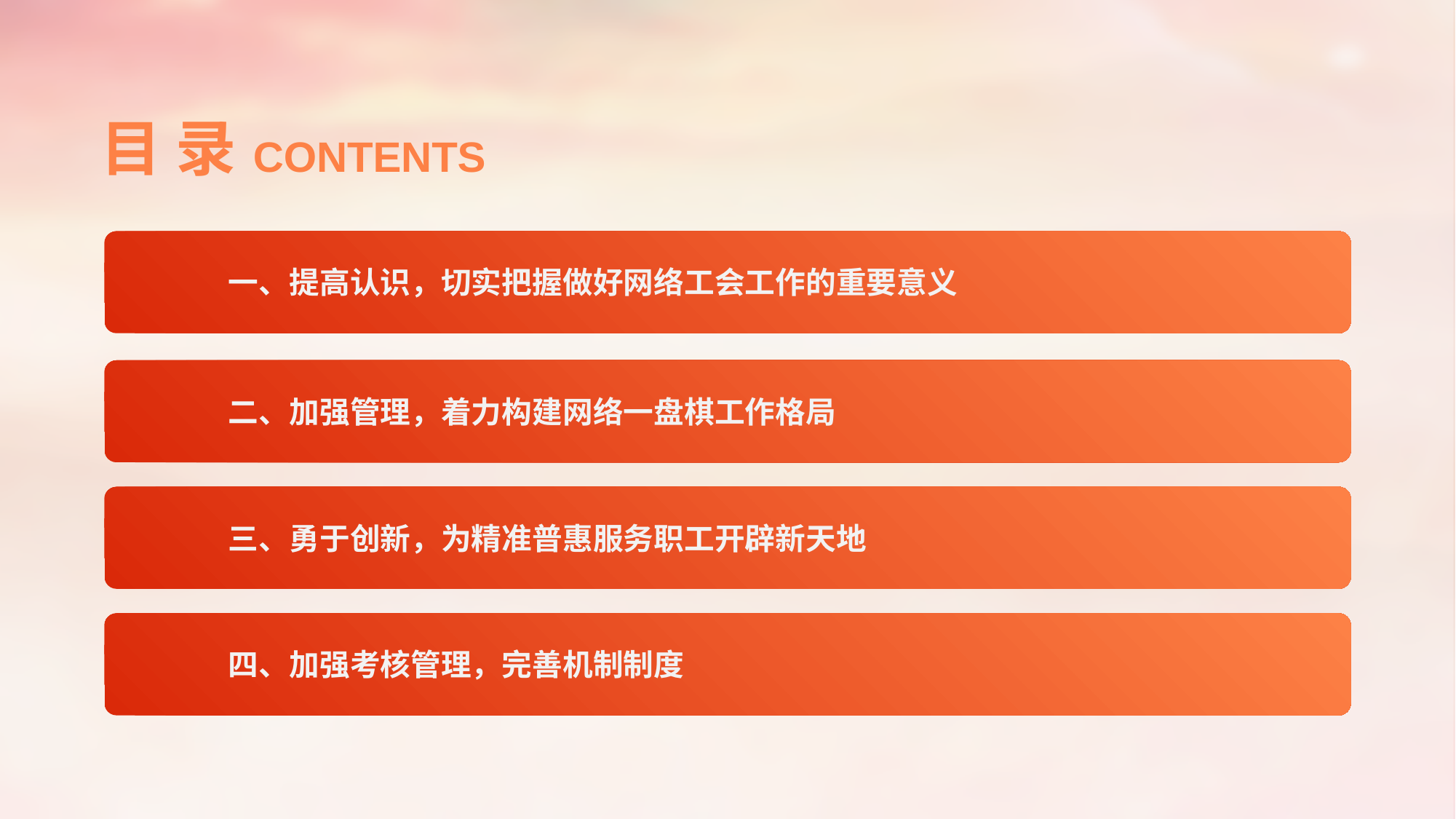

目 录
CONTENTS

一、提高认识，切实把握做好网络工会工作的重要意义

二、加强管理，着力构建网络一盘棋工作格局

三、勇于创新，为精准普惠服务职工开辟新天地

四、加强考核管理，完善机制制度